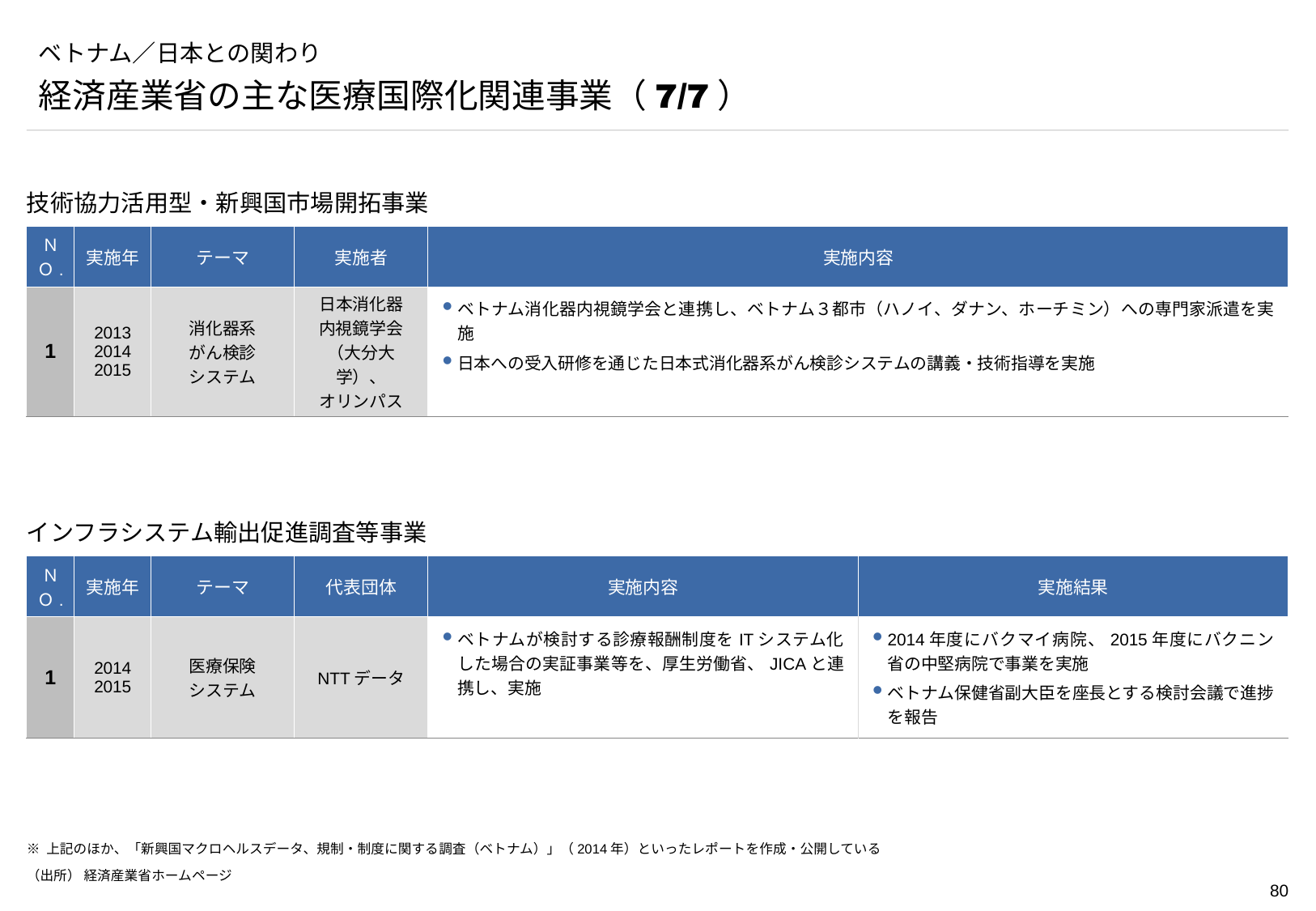

# ベトナム／日本との関わり
経済産業省の主な医療国際化関連事業（7/7）
技術協力活用型・新興国市場開拓事業
| ＮＯ. | 実施年 | テーマ | 実施者 | 実施内容 |
| --- | --- | --- | --- | --- |
| 1 | 2013 2014 2015 | 消化器系 がん検診 システム | 日本消化器 内視鏡学会 （大分大学）、 オリンパス | ベトナム消化器内視鏡学会と連携し、ベトナム３都市（ハノイ、ダナン、ホーチミン）への専門家派遣を実施 日本への受入研修を通じた日本式消化器系がん検診システムの講義・技術指導を実施 |
インフラシステム輸出促進調査等事業
| ＮＯ. | 実施年 | テーマ | 代表団体 | 実施内容 | 実施結果 |
| --- | --- | --- | --- | --- | --- |
| 1 | 2014 2015 | 医療保険 システム | NTTデータ | ベトナムが検討する診療報酬制度をITシステム化した場合の実証事業等を、厚生労働省、JICAと連携し、実施 | 2014年度にバクマイ病院、2015年度にバクニン省の中堅病院で事業を実施 ベトナム保健省副大臣を座長とする検討会議で進捗を報告 |
※ 上記のほか、「新興国マクロヘルスデータ、規制・制度に関する調査（ベトナム）」（2014年）といったレポートを作成・公開している
（出所） 経済産業省ホームページ